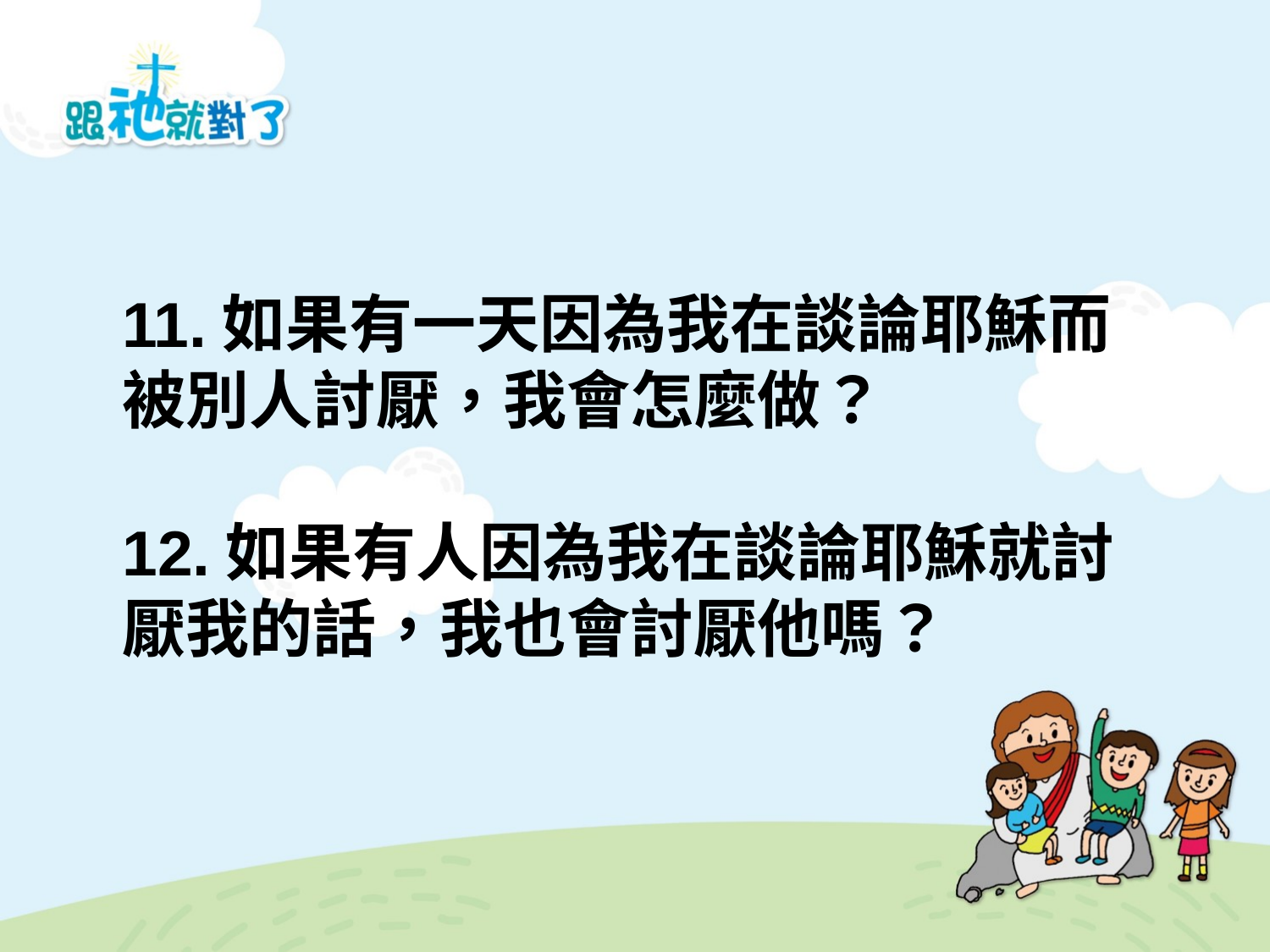

11.如果有一天因為我在談論耶穌而被別人討厭，我會怎麼做？

12.如果有人因為我在談論耶穌就討厭我的話，我也會討厭他嗎？